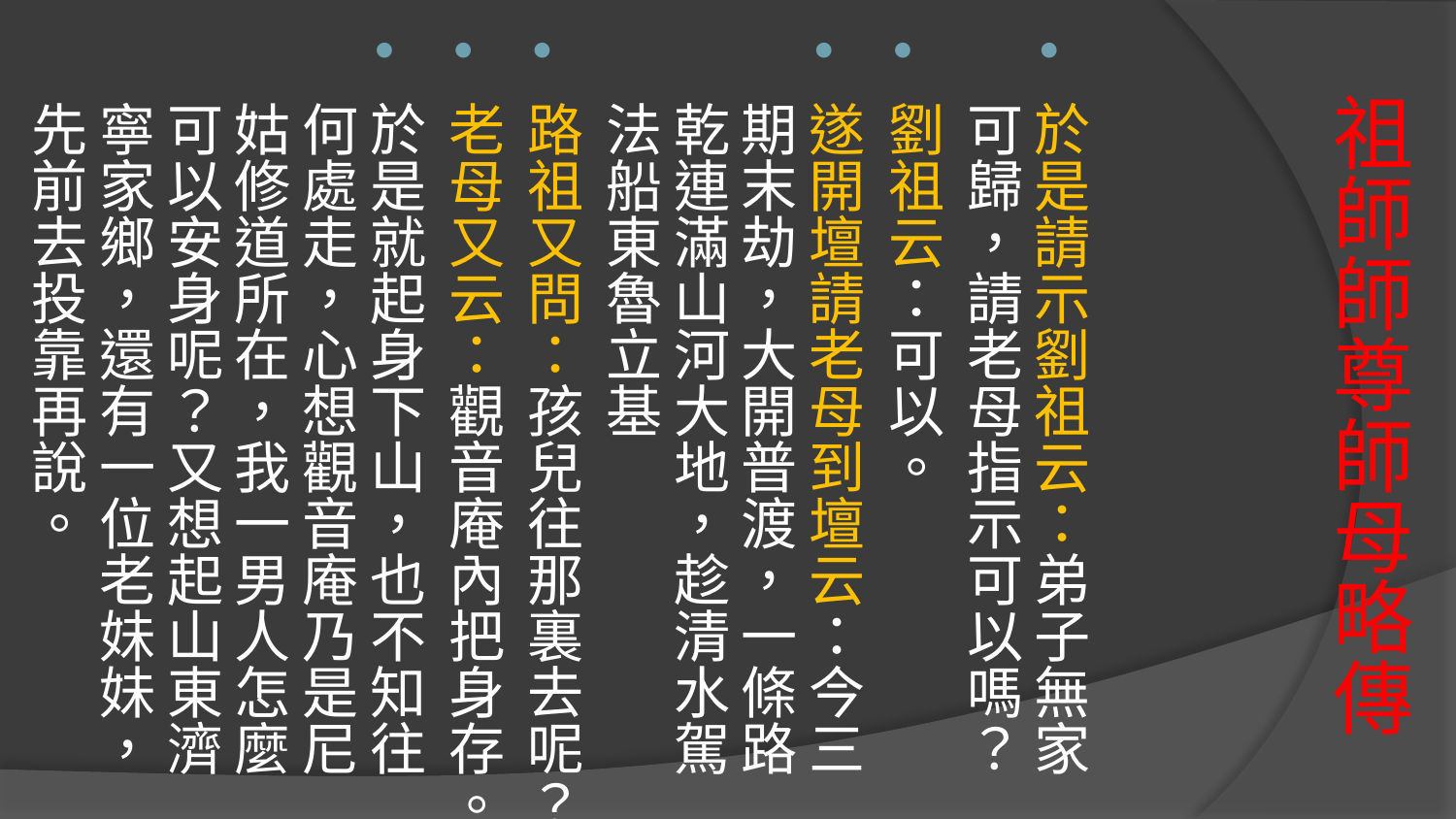

於是請示劉祖云：弟子無家可歸，請老母指示可以嗎？
劉祖云：可以。
遂開壇請老母到壇云：今三期末劫，大開普渡，一條路乾連滿山河大地，趁清水駕法船東魯立基
路祖又問：孩兒往那裏去呢？
老母又云：觀音庵內把身存。
於是就起身下山，也不知往何處走，心想觀音庵乃是尼姑修道所在，我一男人怎麼可以安身呢？又想起山東濟寧家鄉，還有一位老妹妹，先前去投靠再說。
# 祖師師尊師母略傳